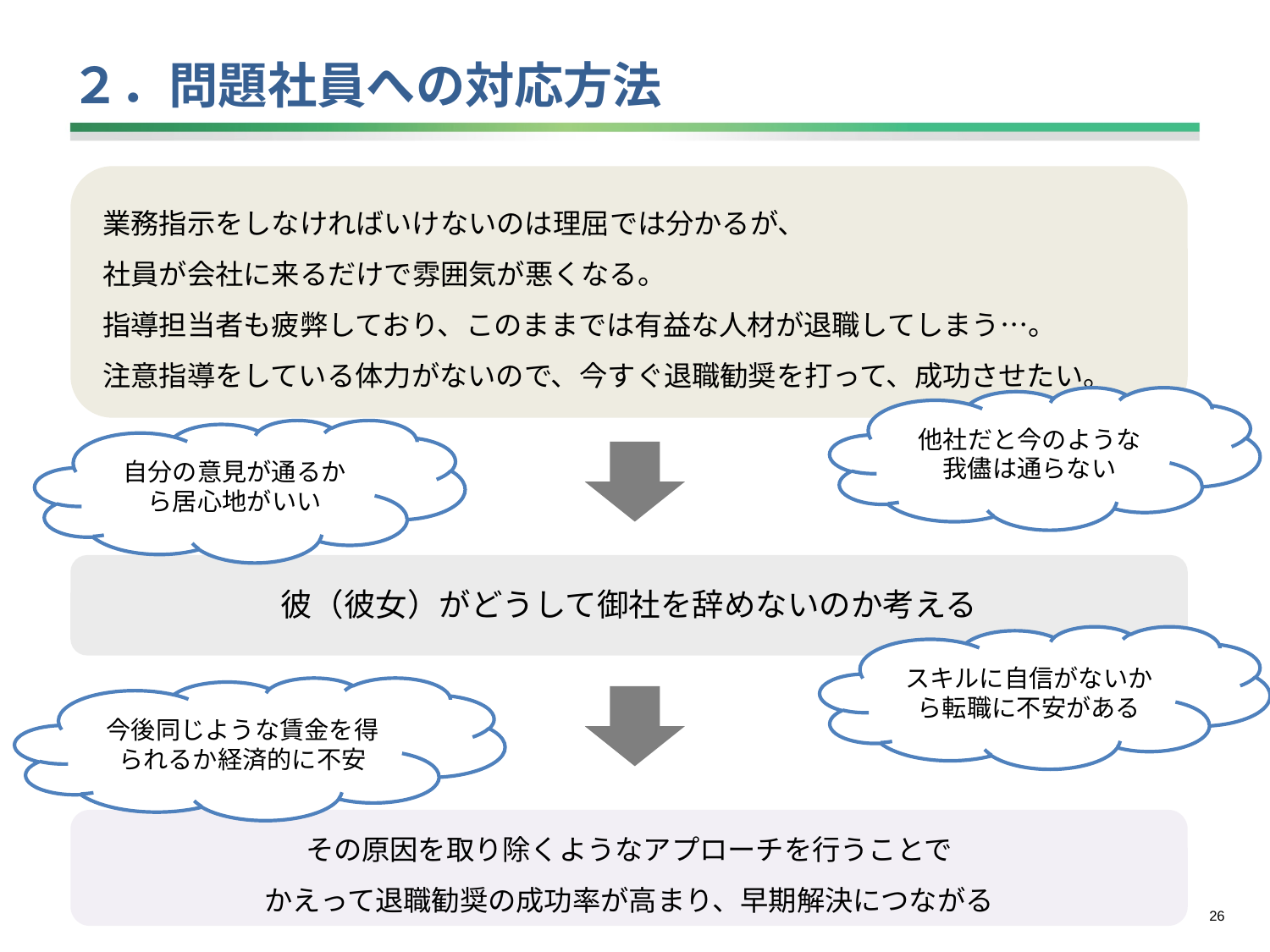

# ２．問題社員への対応方法
業務指示をしなければいけないのは理屈では分かるが、
社員が会社に来るだけで雰囲気が悪くなる。
指導担当者も疲弊しており、このままでは有益な人材が退職してしまう…。
注意指導をしている体力がないので、今すぐ退職勧奨を打って、成功させたい。

他社だと今のような我儘は通らない
自分の意見が通るから居心地がいい

彼（彼女）がどうして御社を辞めないのか考える
スキルに自信がないから転職に不安がある
今後同じような賃金を得られるか経済的に不安

その原因を取り除くようなアプローチを行うことで
かえって退職勧奨の成功率が高まり、早期解決につながる
26